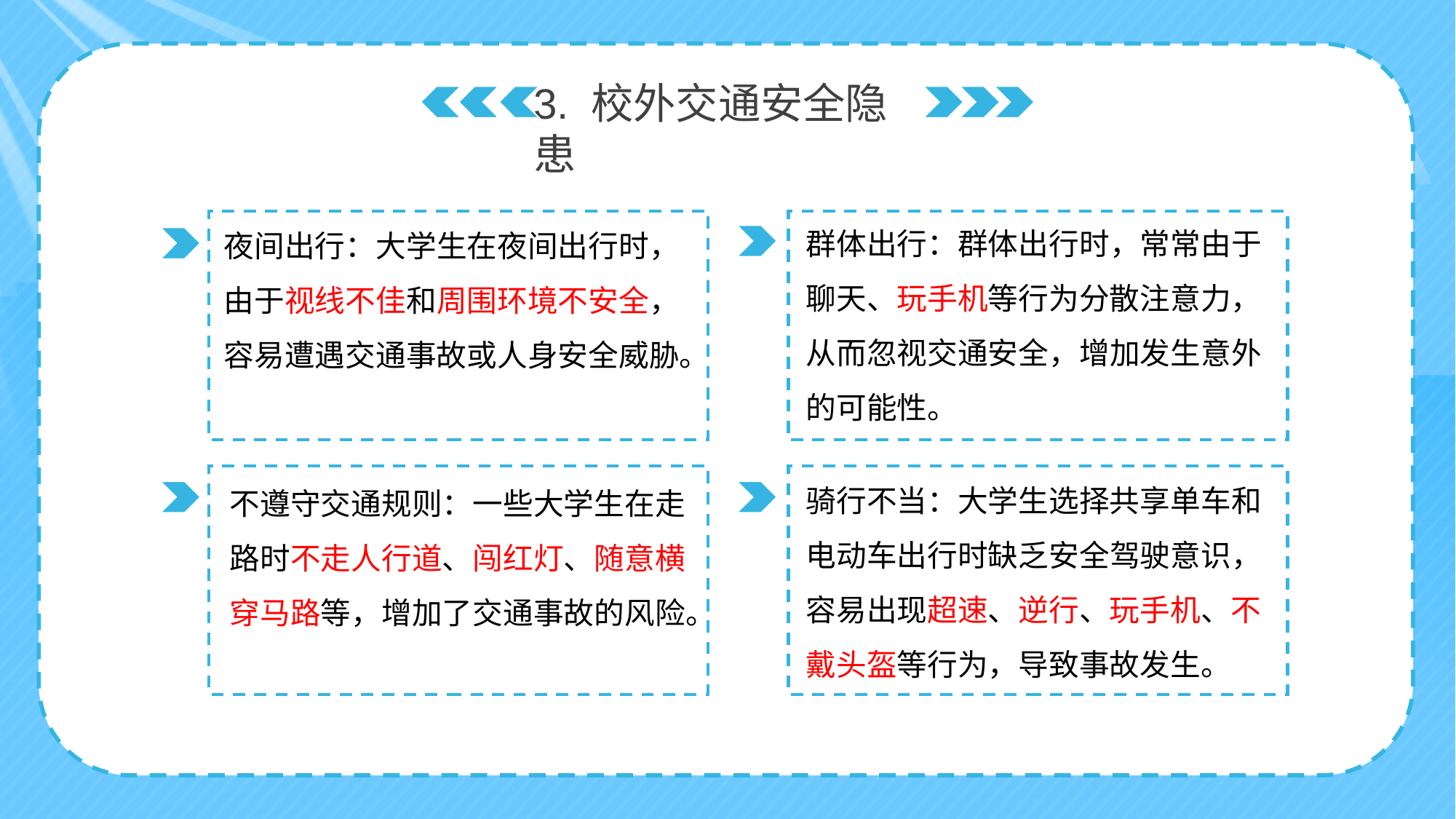

3. 校外交通安全隐患

群体出行：群体出行时，常常由于聊天、玩手机等行为分散注意力，从而忽视交通安全，增加发生意外的可能性。

夜间出行：大学生在夜间出行时，由于视线不佳和周围环境不安全，容易遭遇交通事故或人身安全威胁。

骑行不当：大学生选择共享单车和电动车出行时缺乏安全驾驶意识，容易出现超速、逆行、玩手机、不戴头盔等行为，导致事故发生。

不遵守交通规则：一些大学生在走路时不走人行道、闯红灯、随意横穿马路等，增加了交通事故的风险。